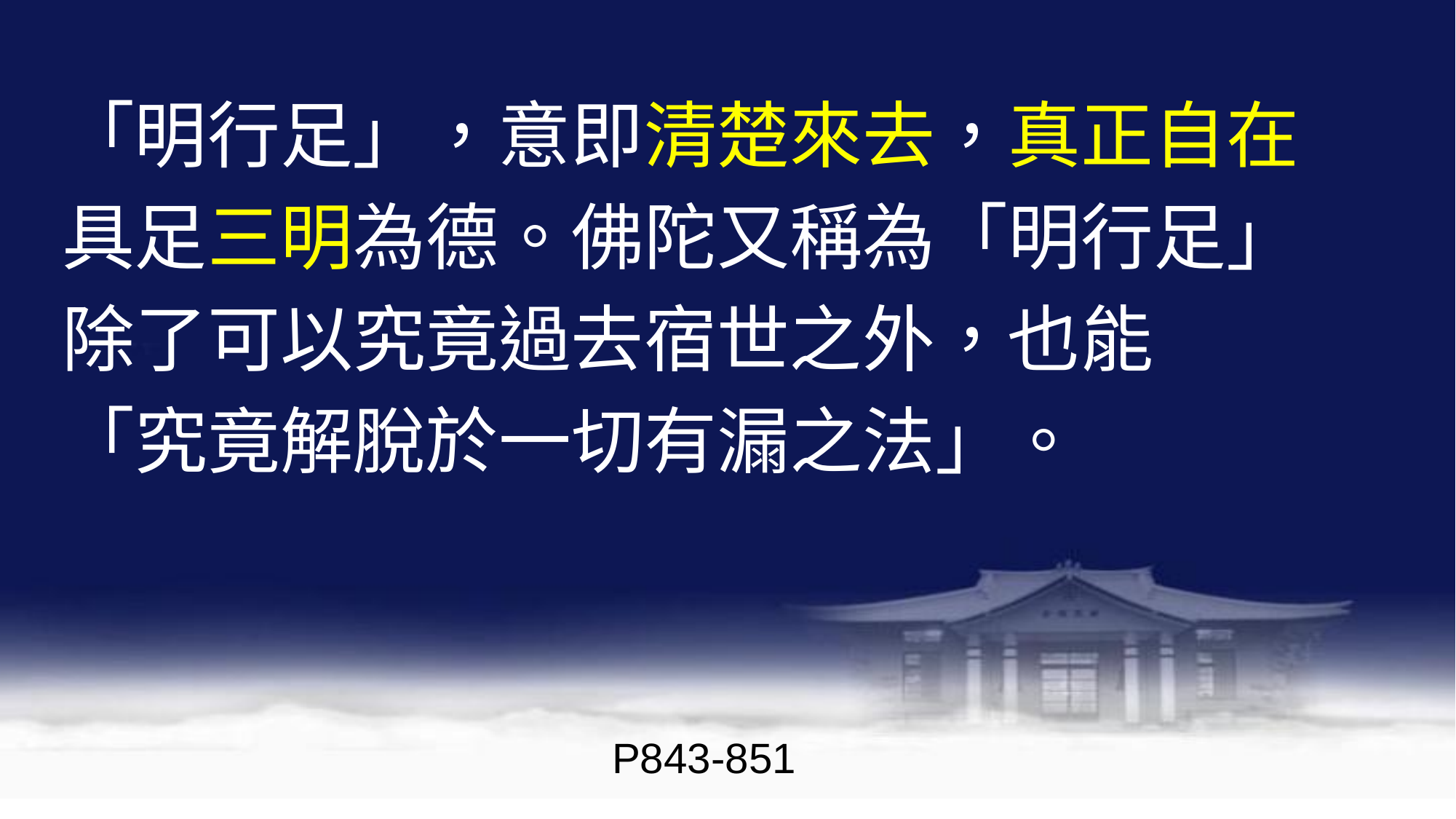

「明行足」，意即清楚來去，真正自在
具足三明為德。佛陀又稱為「明行足」
除了可以究竟過去宿世之外，也能
「究竟解脫於一切有漏之法」。

                  P843-851